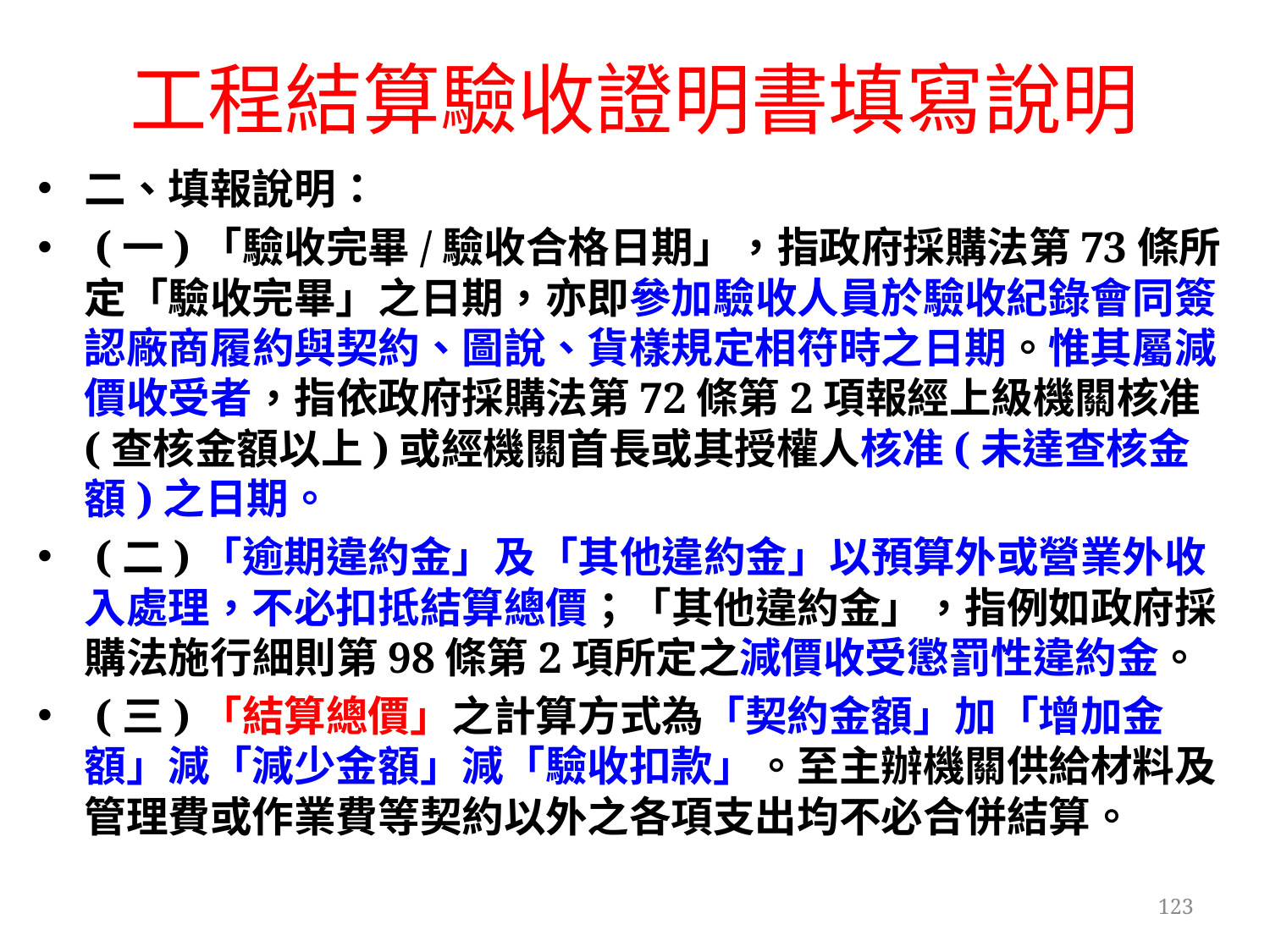

# 工程結算驗收證明書填寫說明
二、填報說明：
 (一)「驗收完畢/驗收合格日期」，指政府採購法第73條所定「驗收完畢」之日期，亦即參加驗收人員於驗收紀錄會同簽認廠商履約與契約、圖說、貨樣規定相符時之日期。惟其屬減價收受者，指依政府採購法第72條第2項報經上級機關核准(查核金額以上)或經機關首長或其授權人核准(未達查核金額)之日期。
 (二)「逾期違約金」及「其他違約金」以預算外或營業外收入處理，不必扣抵結算總價；「其他違約金」，指例如政府採購法施行細則第98條第2項所定之減價收受懲罰性違約金。
 (三)「結算總價」之計算方式為「契約金額」加「增加金額」減「減少金額」減「驗收扣款」。至主辦機關供給材料及管理費或作業費等契約以外之各項支出均不必合併結算。

123